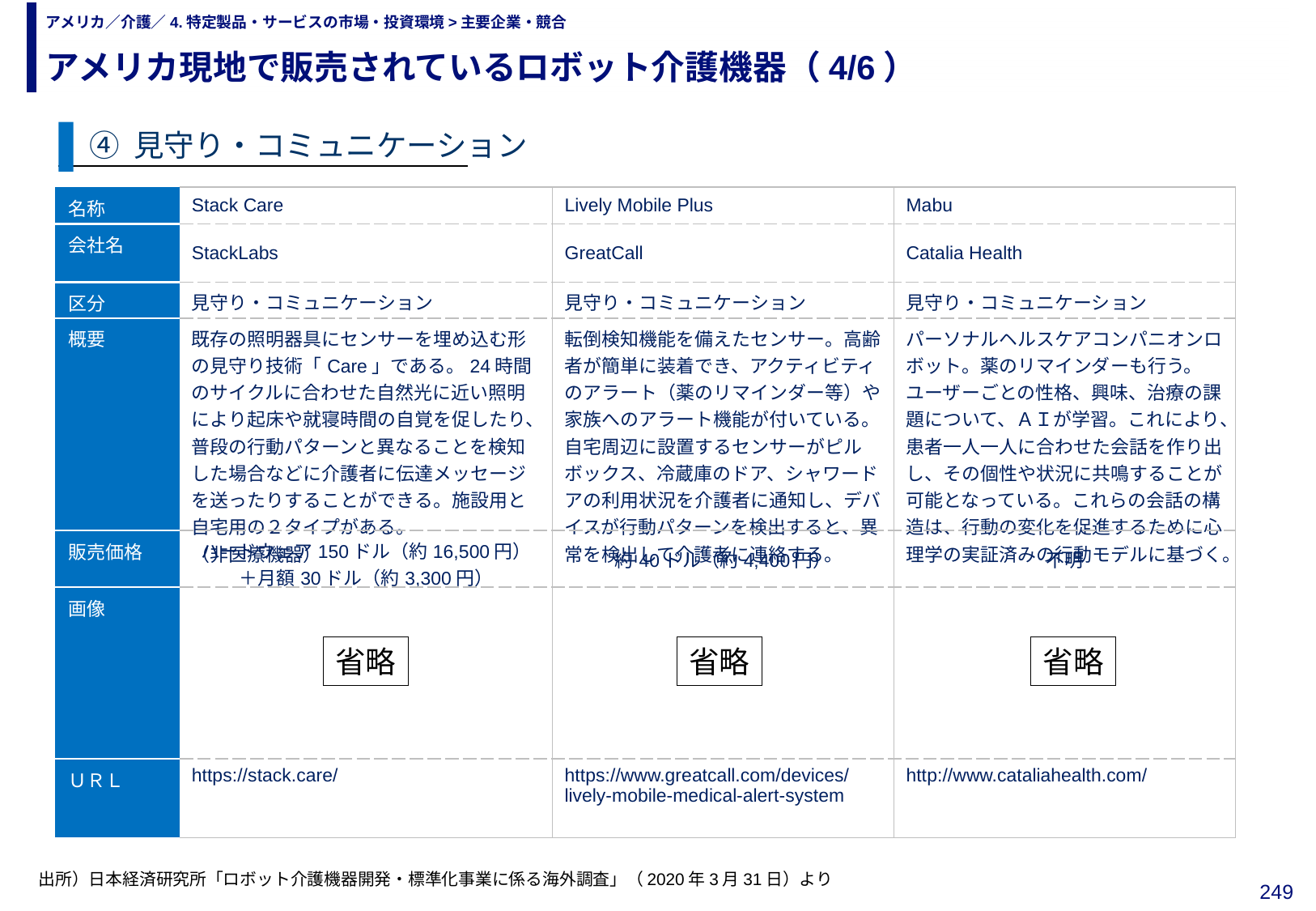

アメリカ現地で販売されているロボット介護機器（4/6）
# アメリカ／介護／4.特定製品・サービスの市場・投資環境>主要企業・競合
④ 見守り・コミュニケーション

| 名称 | Stack Care | Lively Mobile Plus | Mabu |
| --- | --- | --- | --- |
| 会社名 | StackLabs | GreatCall | Catalia Health |
| 区分 | 見守り・コミュニケーション | 見守り・コミュニケーション | 見守り・コミュニケーション |
| 概要 | 既存の照明器具にセンサーを埋め込む形の見守り技術「Care」である。24時間のサイクルに合わせた自然光に近い照明により起床や就寝時間の自覚を促したり、普段の行動パターンと異なることを検知した場合などに介護者に伝達メッセージを送ったりすることができる。施設用と自宅用の２タイプがある。 （非医療機器） | 転倒検知機能を備えたセンサー。高齢者が簡単に装着でき、アクティビティのアラート（薬のリマインダー等）や家族へのアラート機能が付いている。自宅周辺に設置するセンサーがピルボックス、冷蔵庫のドア、シャワードアの利用状況を介護者に通知し、デバイスが行動パターンを検出すると、異常を検出して介護者に連絡する。 | パーソナルヘルスケアコンパニオンロボット。薬のリマインダーも行う。ユーザーごとの性格、興味、治療の課題について、ＡＩが学習。これにより、患者一人一人に合わせた会話を作り出し、その個性や状況に共鳴することが可能となっている。これらの会話の構造は、行動の変化を促進するために心理学の実証済みの行動モデルに基づく。 |
| 販売価格 | ハードウェア150ドル（約16,500円） ＋月額30ドル（約3,300円） | 約40ドル（約4,400円） | 不明 |
| 画像 |  |  |  |
| ＵＲＬ | https://stack.care/ | https://www.greatcall.com/devices/lively-mobile-medical-alert-system | http://www.cataliahealth.com/ |
省略
省略
省略
出所）日本経済研究所「ロボット介護機器開発・標準化事業に係る海外調査」（2020年3月31日）より